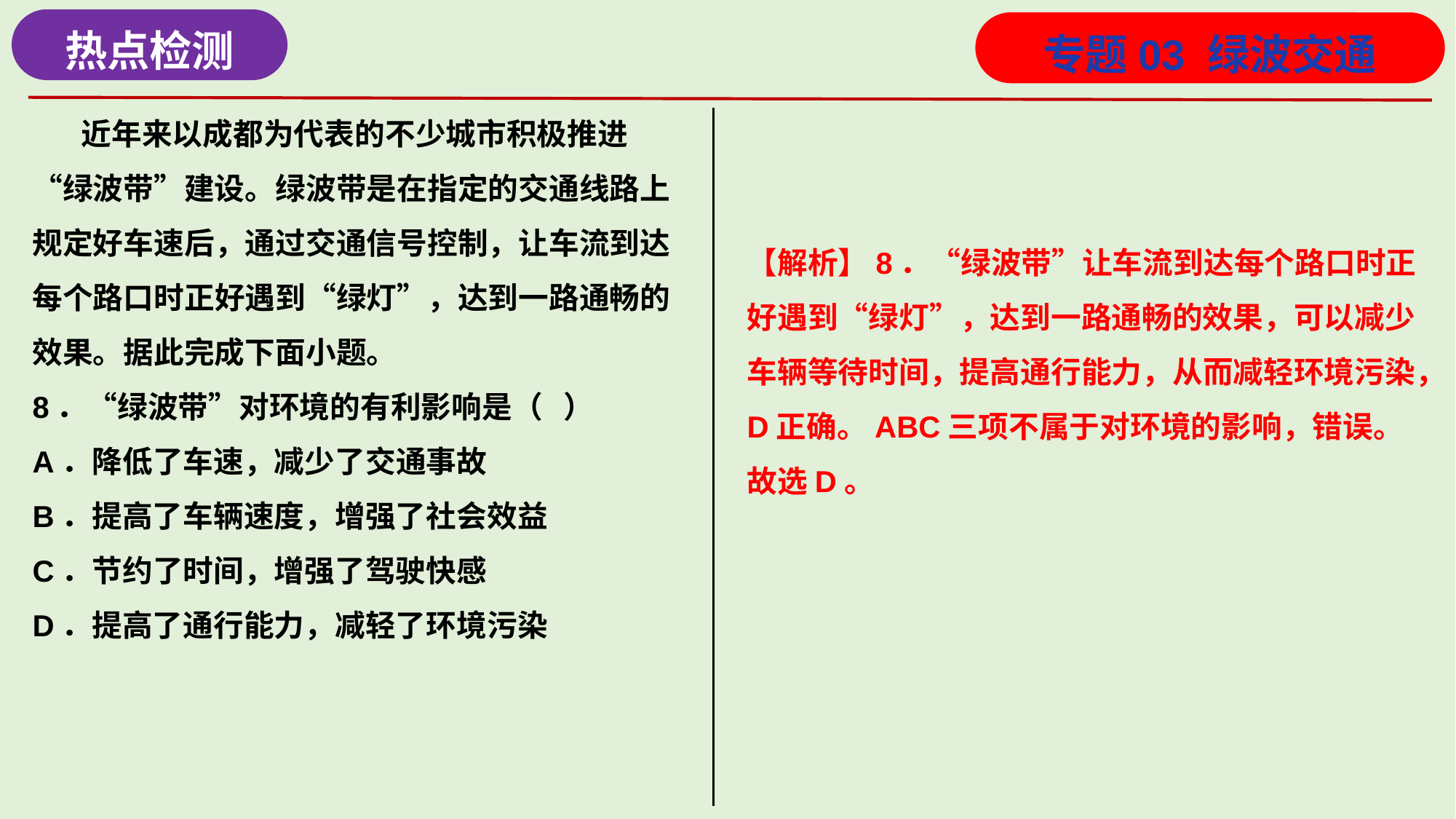

热点检测
专题03 绿波交通
      近年来以成都为代表的不少城市积极推进“绿波带”建设。绿波带是在指定的交通线路上规定好车速后，通过交通信号控制，让车流到达每个路口时正好遇到“绿灯”，达到一路通畅的效果。据此完成下面小题。
8．“绿波带”对环境的有利影响是（   ）
A．降低了车速，减少了交通事故
B．提高了车辆速度，增强了社会效益
C．节约了时间，增强了驾驶快感
D．提高了通行能力，减轻了环境污染

【解析】8．“绿波带”让车流到达每个路口时正好遇到“绿灯”，达到一路通畅的效果，可以减少车辆等待时间，提高通行能力，从而减轻环境污染，D正确。ABC三项不属于对环境的影响，错误。故选D。